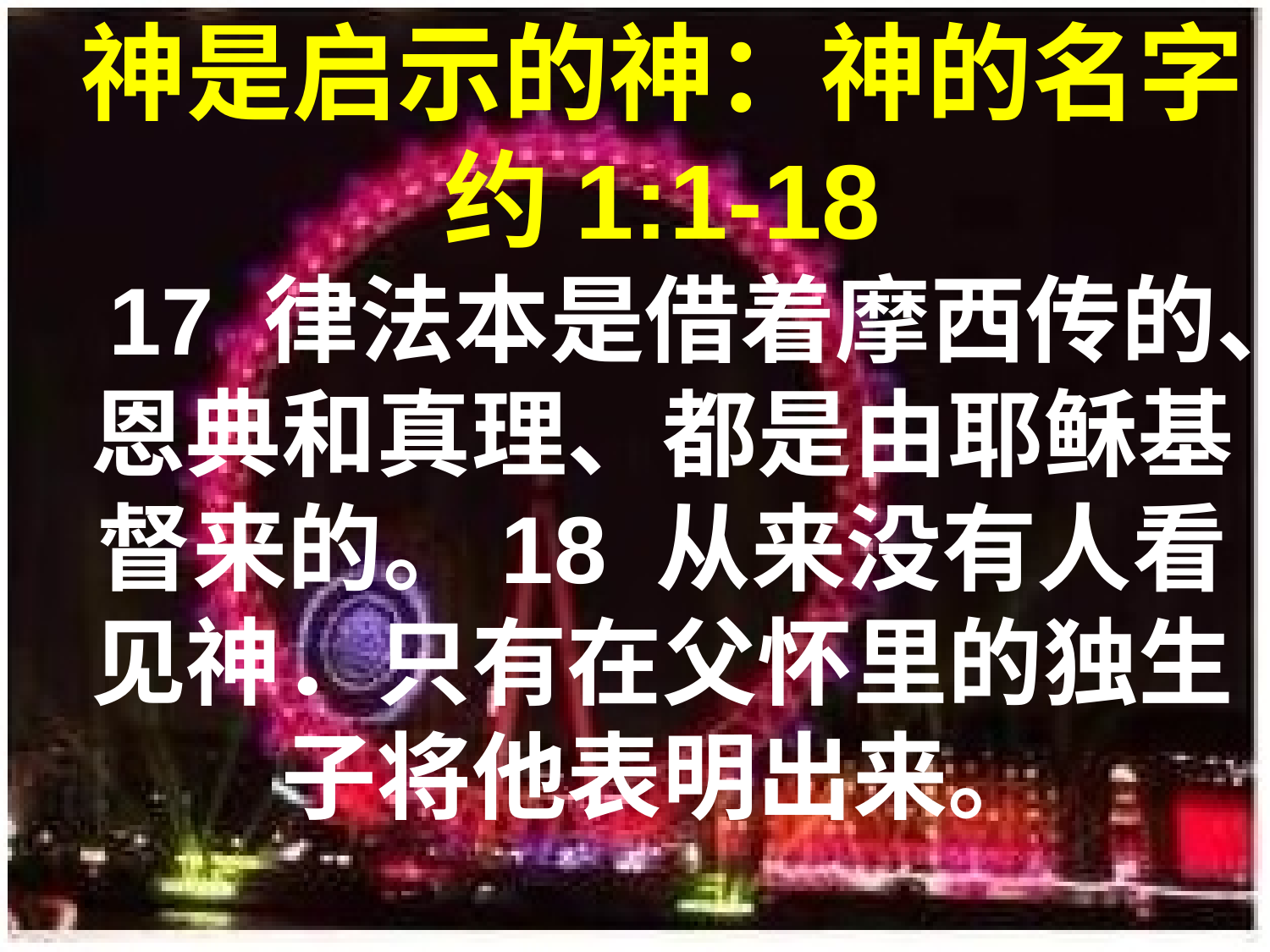

神是启示的神：神的名字
约1:1-18
17 律法本是借着摩西传的、恩典和真理、都是由耶稣基督来的。18 从来没有人看见神．只有在父怀里的独生子将他表明出来。